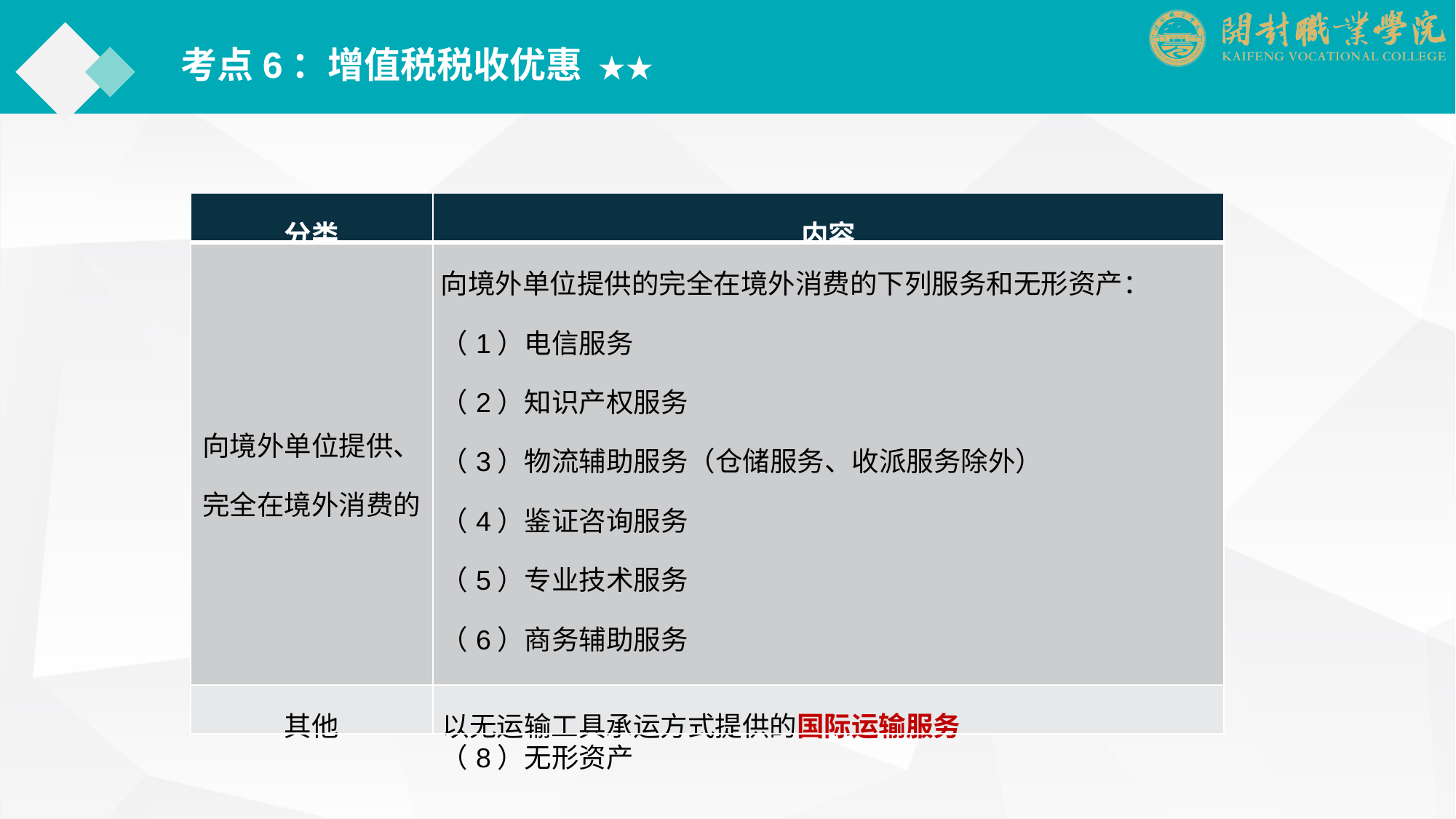

考点6：增值税税收优惠  ★★
| 分类 | 内容 |
| --- | --- |
| 向境外单位提供、 完全在境外消费的 | 向境外单位提供的完全在境外消费的下列服务和无形资产： （1）电信服务 （2）知识产权服务 （3）物流辅助服务（仓储服务、收派服务除外） （4）鉴证咨询服务 （5）专业技术服务 （6）商务辅助服务 （7）广告投放地在境外的广告服务 （8）无形资产 |
| 其他 | 以无运输工具承运方式提供的国际运输服务 |